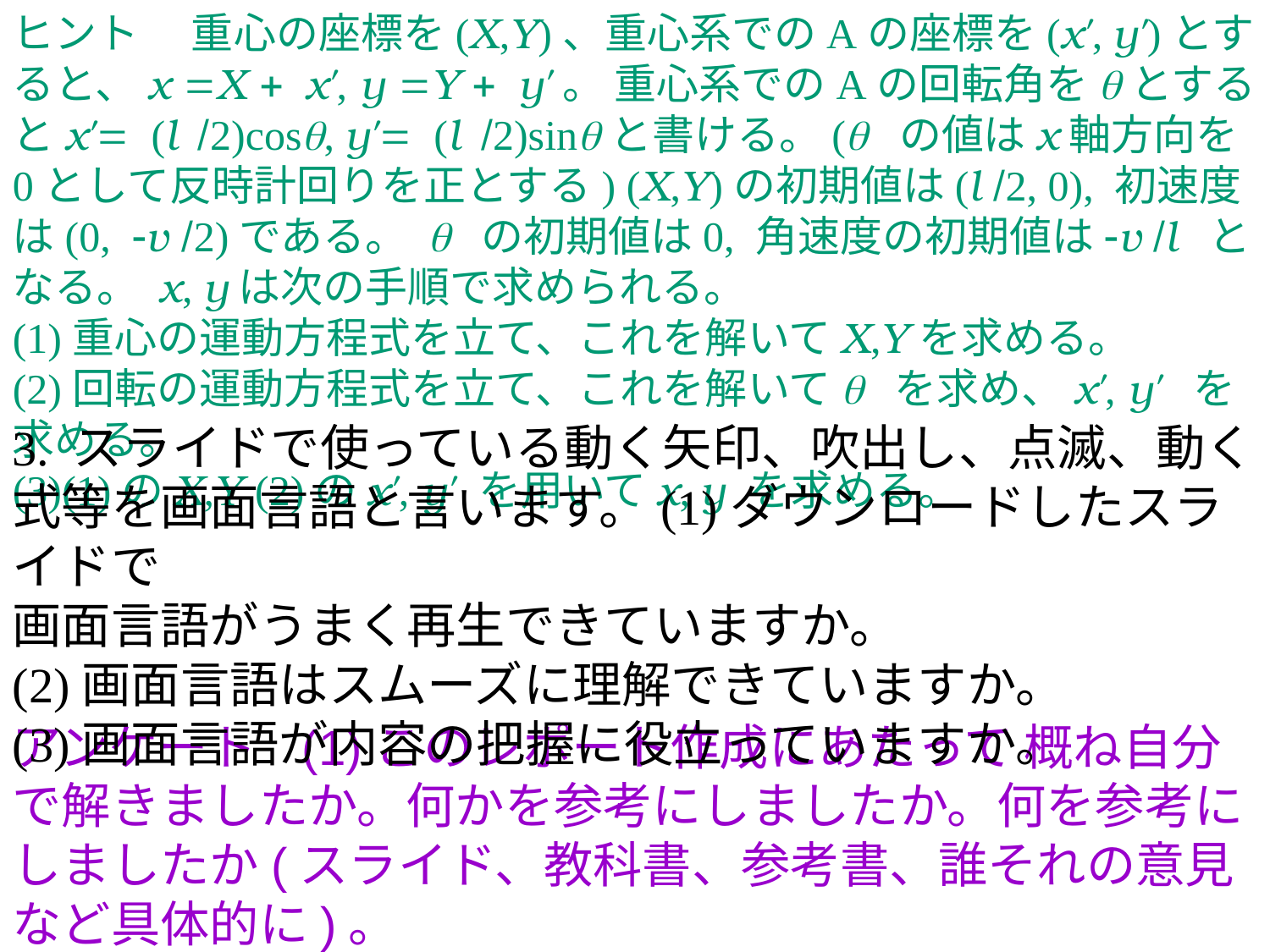

ヒント　 重心の座標を(X,Y)、重心系でのAの座標を(x', y')とすると、x =X + x', y =Y + y'。 重心系でのAの回転角をθとするとx'= (l /2)cosθ, y'= (l /2)sinθと書ける。(θ の値はx軸方向を0として反時計回りを正とする) (X,Y)の初期値は(l /2, 0), 初速度は(0, −v /2)である。 θ の初期値は0, 角速度の初期値は−v /l となる。 x, yは次の手順で求められる。
(1)重心の運動方程式を立て、これを解いてX,Yを求める。
(2)回転の運動方程式を立て、これを解いてθ を求め、x', y' を求める。
(3)(1)のX,Y (2)のx', y' を用いてx, y を求める。
3. スライドで使っている動く矢印、吹出し、点滅、動く式等を画面言語と言います。(1)ダウンロードしたスライドで
画面言語がうまく再生できていますか。
(2)画面言語はスムーズに理解できていますか。
(3)画面言語が内容の把握に役立っていますか。
アンケート   (1)このレポート作成にあたって 概ね自分で解きましたか。何かを参考にしましたか。何を参考にしましたか(スライド、教科書、参考書、誰それの意見など具体的に)。
(2)概ね理解できましたか。まだ理解できていませんか。